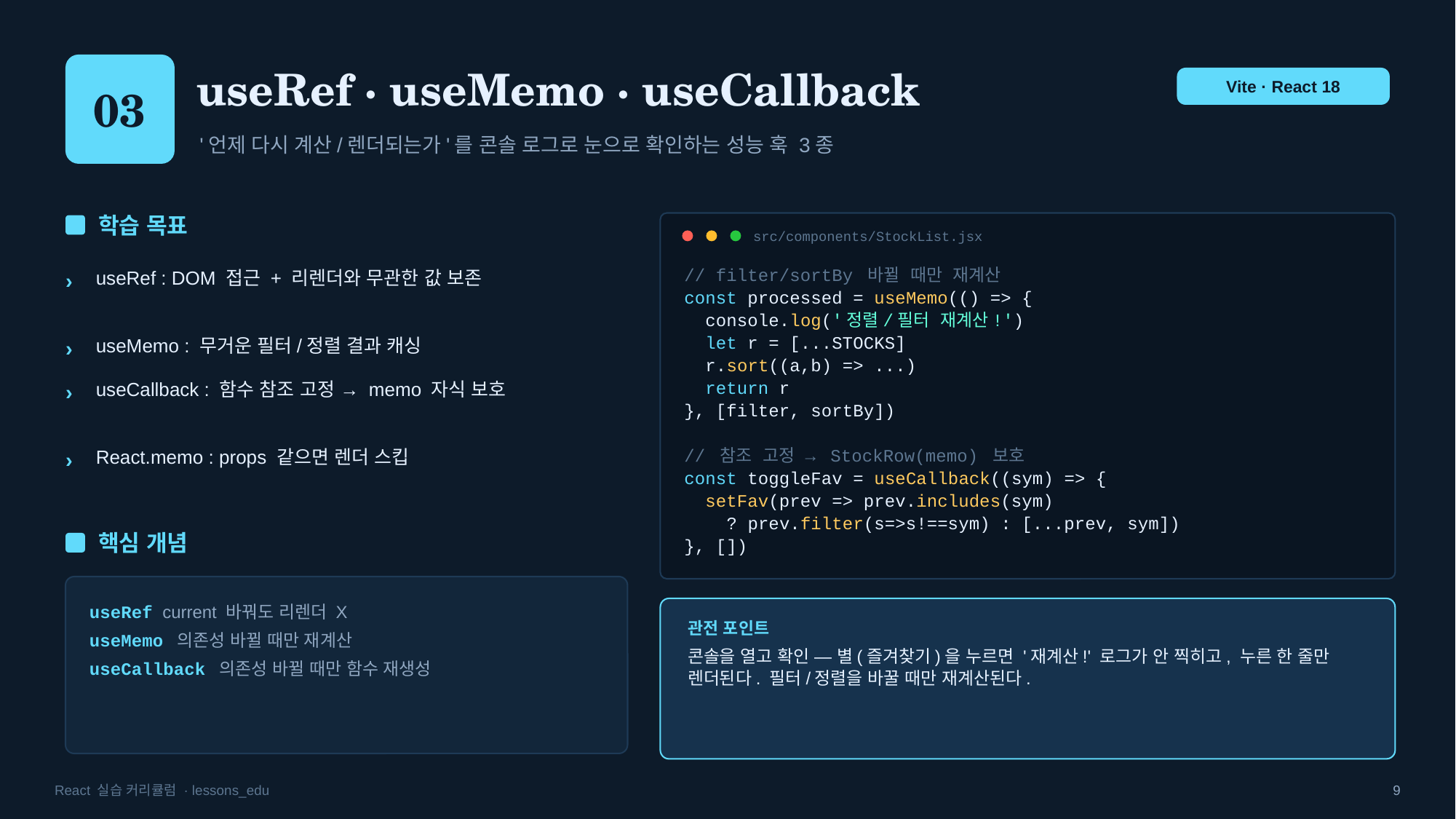

03
useRef · useMemo · useCallback
Vite · React 18
'언제 다시 계산/렌더되는가'를 콘솔 로그로 눈으로 확인하는 성능 훅 3종
학습 목표

src/components/StockList.jsx

// filter/sortBy 바뀔 때만 재계산
const processed = useMemo(() => {
  console.log('정렬/필터 재계산!')
  let r = [...STOCKS]
  r.sort((a,b) => ...)
  return r
}, [filter, sortBy])

// 참조 고정 → StockRow(memo) 보호
const toggleFav = useCallback((sym) => {
  setFav(prev => prev.includes(sym)
    ? prev.filter(s=>s!==sym) : [...prev, sym])
}, [])
›
useRef : DOM 접근 + 리렌더와 무관한 값 보존
›
useMemo : 무거운 필터/정렬 결과 캐싱
›
useCallback : 함수 참조 고정 → memo 자식 보호
›
React.memo : props 같으면 렌더 스킵
핵심 개념

useRef  current 바꿔도 리렌더 X
useMemo  의존성 바뀔 때만 재계산
useCallback  의존성 바뀔 때만 함수 재생성

관전 포인트
콘솔을 열고 확인 — 별(즐겨찾기)을 누르면 '재계산!' 로그가 안 찍히고, 누른 한 줄만 렌더된다. 필터/정렬을 바꿀 때만 재계산된다.
React 실습 커리큘럼 · lessons_edu
9